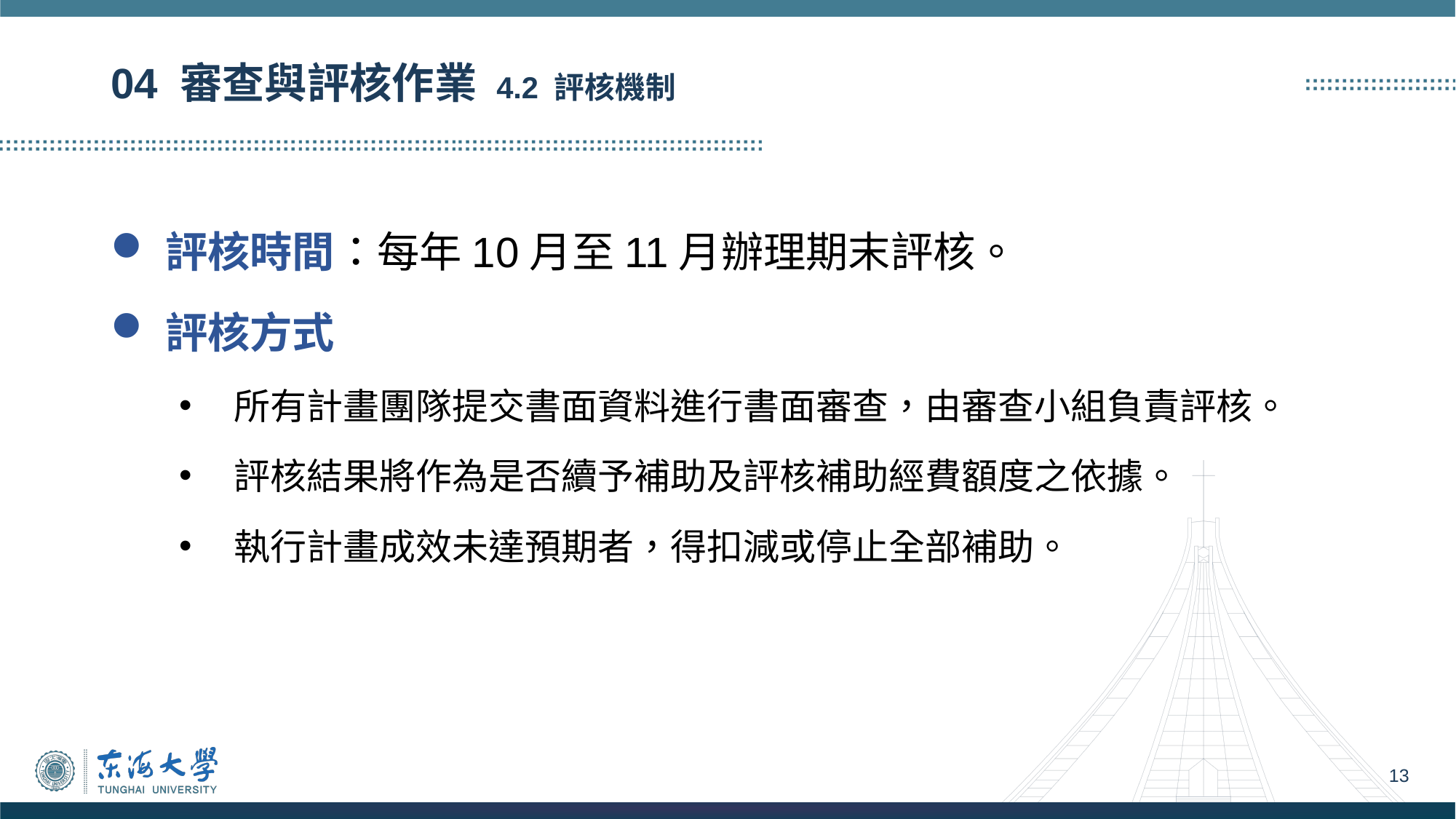

# 04 審查與評核作業 4.2 評核機制
評核時間：每年10月至11月辦理期末評核。
評核方式
所有計畫團隊提交書面資料進行書面審查，由審查小組負責評核。
評核結果將作為是否續予補助及評核補助經費額度之依據。
執行計畫成效未達預期者，得扣減或停止全部補助。
13